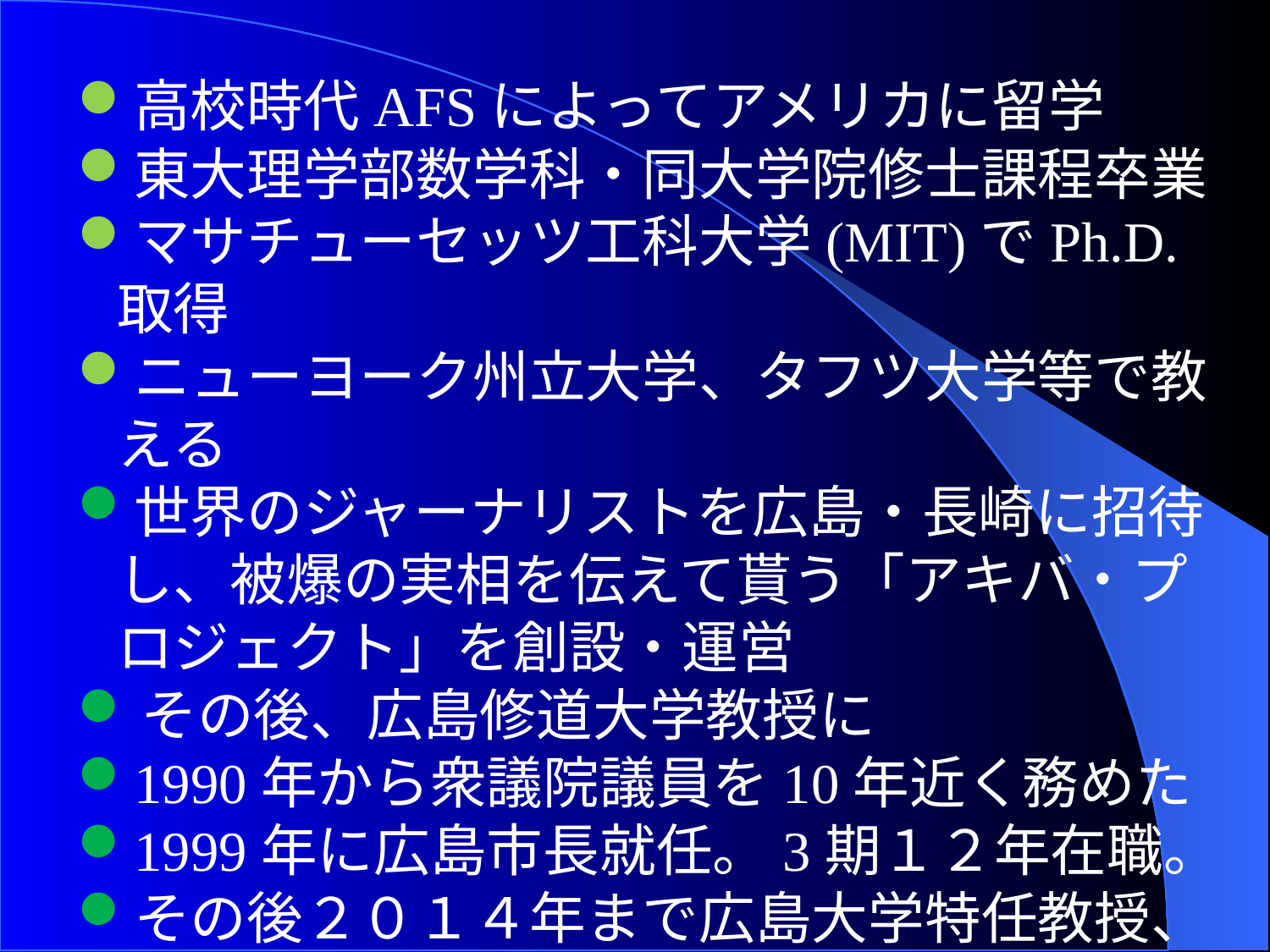

高校時代AFSによってアメリカに留学
東大理学部数学科・同大学院修士課程卒業
マサチューセッツ工科大学(MIT)でPh.D. 取得
ニューヨーク州立大学、タフツ大学等で教える
世界のジャーナリストを広島・長崎に招待し、被爆の実相を伝えて貰う「アキバ・プロジェクト」を創設・運営
その後、広島修道大学教授に
1990年から衆議院議員を10年近く務めた
1999年に広島市長就任。3期１２年在職。
その後２０１４年まで広島大学特任教授、AFS日本協会理事長。